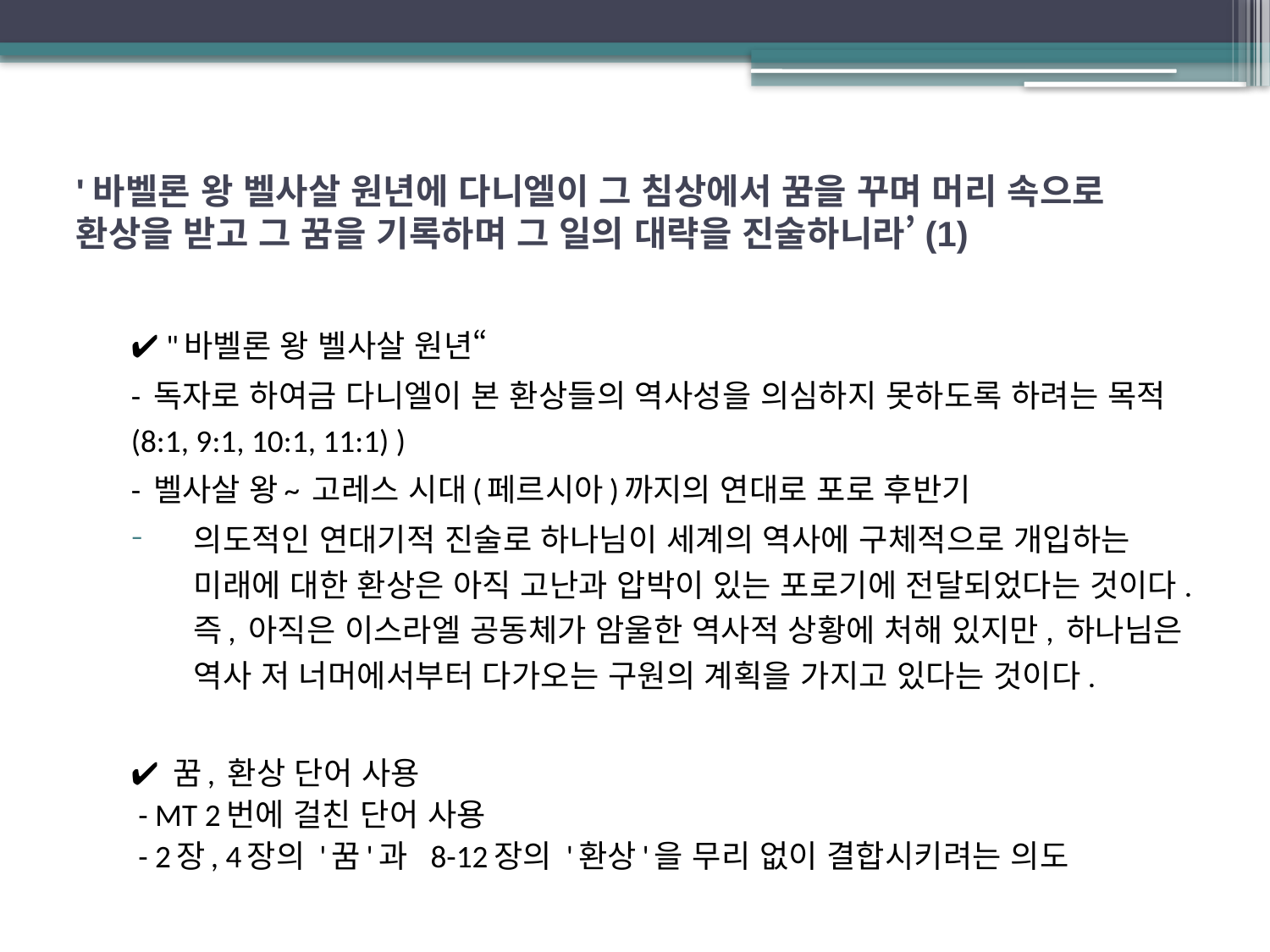

# '바벨론 왕 벨사살 원년에 다니엘이 그 침상에서 꿈을 꾸며 머리 속으로 환상을 받고 그 꿈을 기록하며 그 일의 대략을 진술하니라’(1)
✔ "바벨론 왕 벨사살 원년“
- 독자로 하여금 다니엘이 본 환상들의 역사성을 의심하지 못하도록 하려는 목적(8:1, 9:1, 10:1, 11:1) )
- 벨사살 왕~ 고레스 시대(페르시아)까지의 연대로 포로 후반기
의도적인 연대기적 진술로 하나님이 세계의 역사에 구체적으로 개입하는 미래에 대한 환상은 아직 고난과 압박이 있는 포로기에 전달되었다는 것이다. 즉, 아직은 이스라엘 공동체가 암울한 역사적 상황에 처해 있지만, 하나님은 역사 저 너머에서부터 다가오는 구원의 계획을 가지고 있다는 것이다.

✔ 꿈, 환상 단어 사용
 - MT 2번에 걸친 단어 사용
 - 2장, 4장의 '꿈'과  8-12장의 '환상'을 무리 없이 결합시키려는 의도